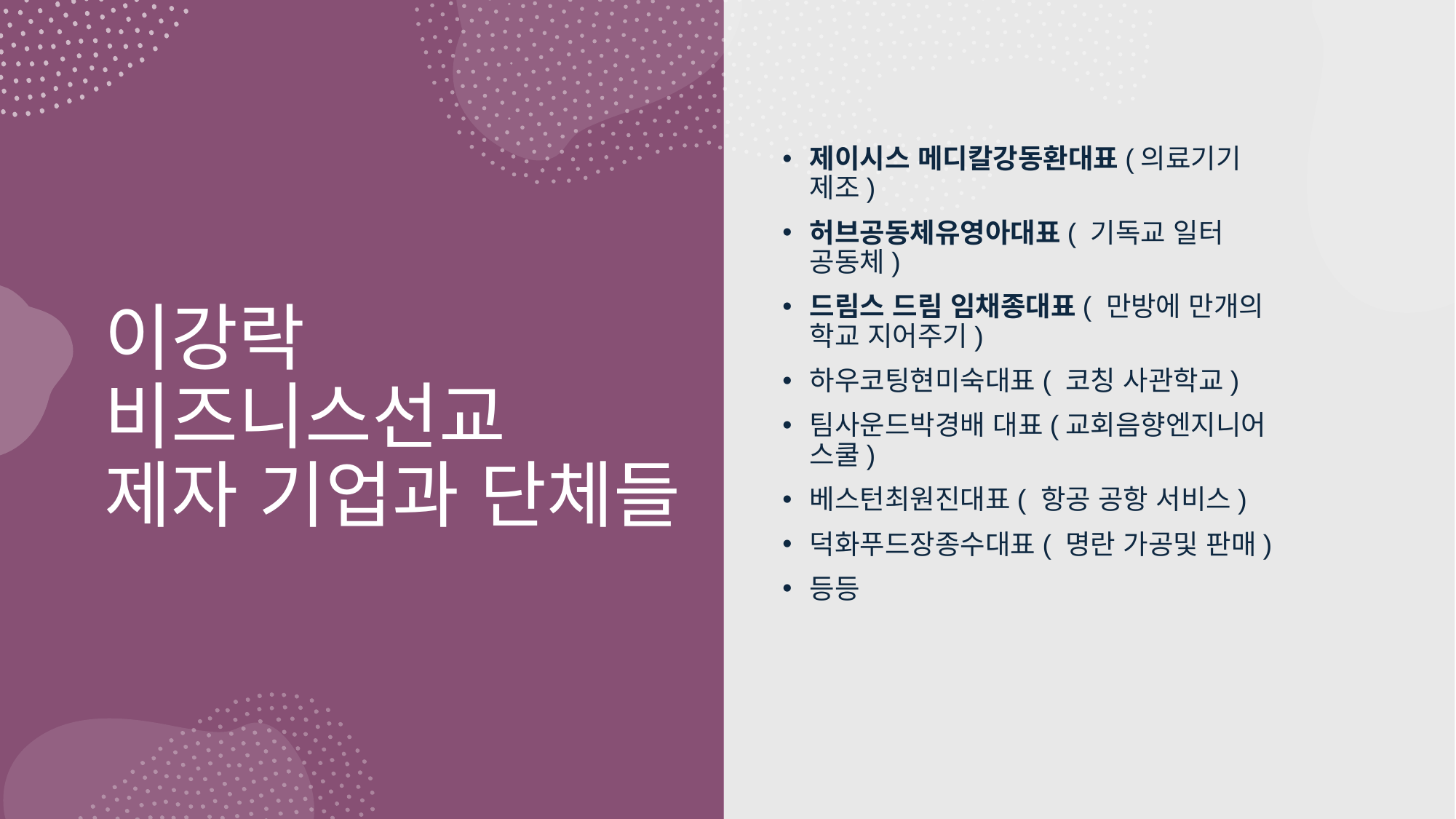

제이시스 메디칼강동환대표(의료기기 제조)
허브공동체유영아대표( 기독교 일터 공동체)
드림스 드림 임채종대표( 만방에 만개의 학교 지어주기)
하우코팅현미숙대표( 코칭 사관학교)
팀사운드박경배 대표(교회음향엔지니어 스쿨)
베스턴최원진대표( 항공 공항 서비스)
덕화푸드장종수대표( 명란 가공및 판매)
등등

# 이강락 비즈니스선교 제자 기업과 단체들